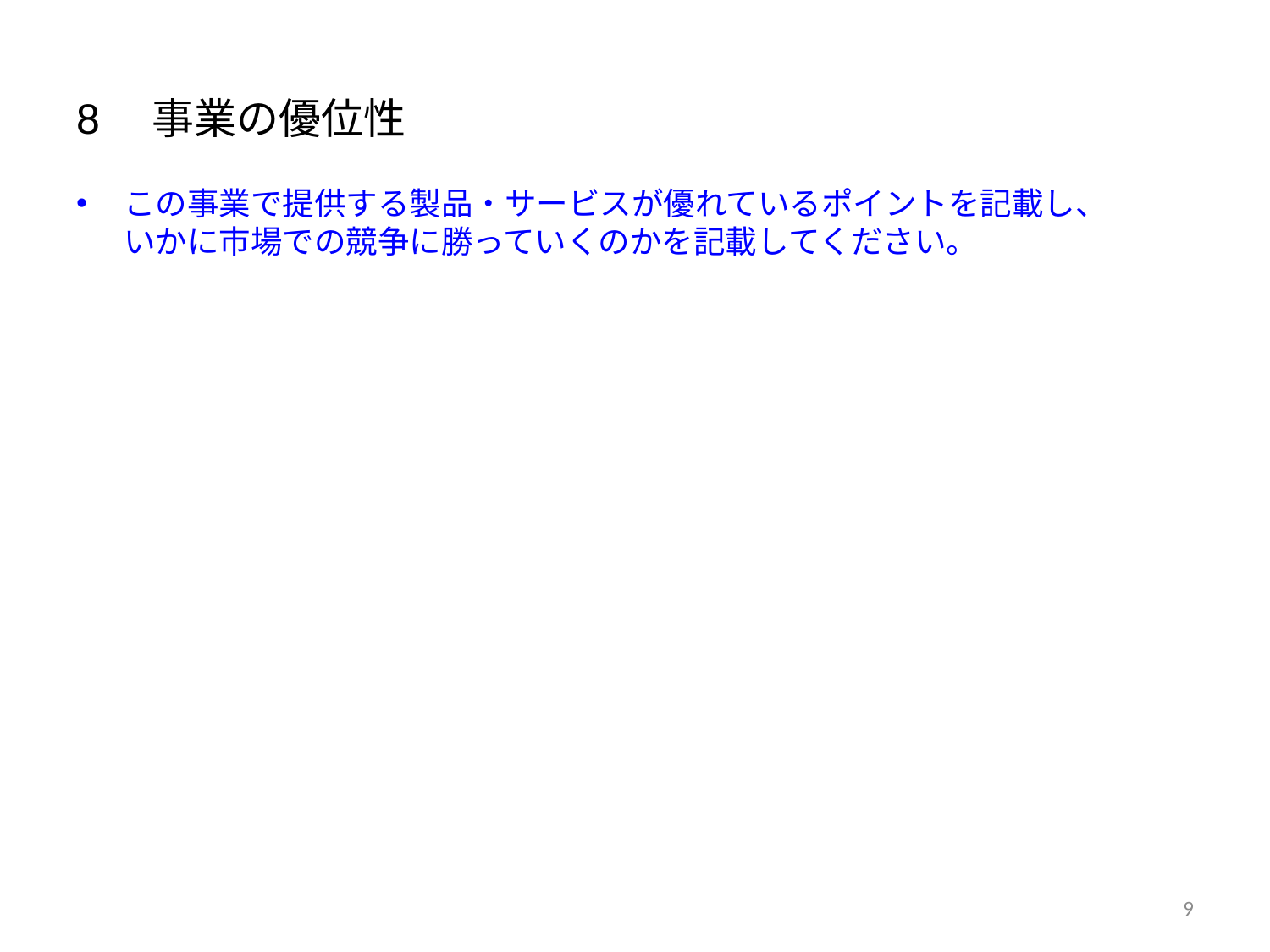

# 8　事業の優位性
この事業で提供する製品・サービスが優れているポイントを記載し、
いかに市場での競争に勝っていくのかを記載してください。
9